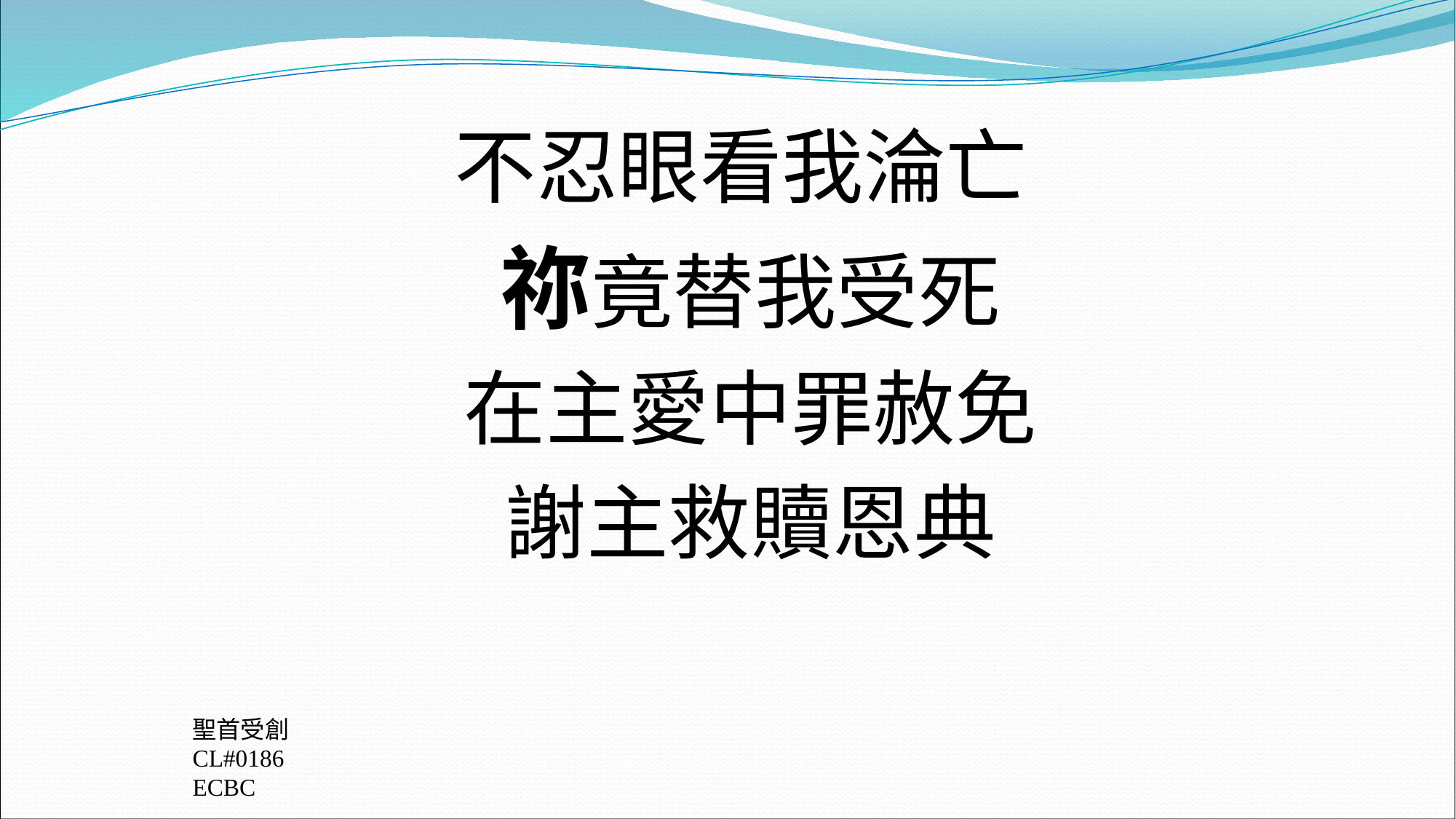

不忍眼看我淪亡
祢竟替我受死
在主愛中罪赦免
謝主救贖恩典
聖首受創
CL#0186
ECBC